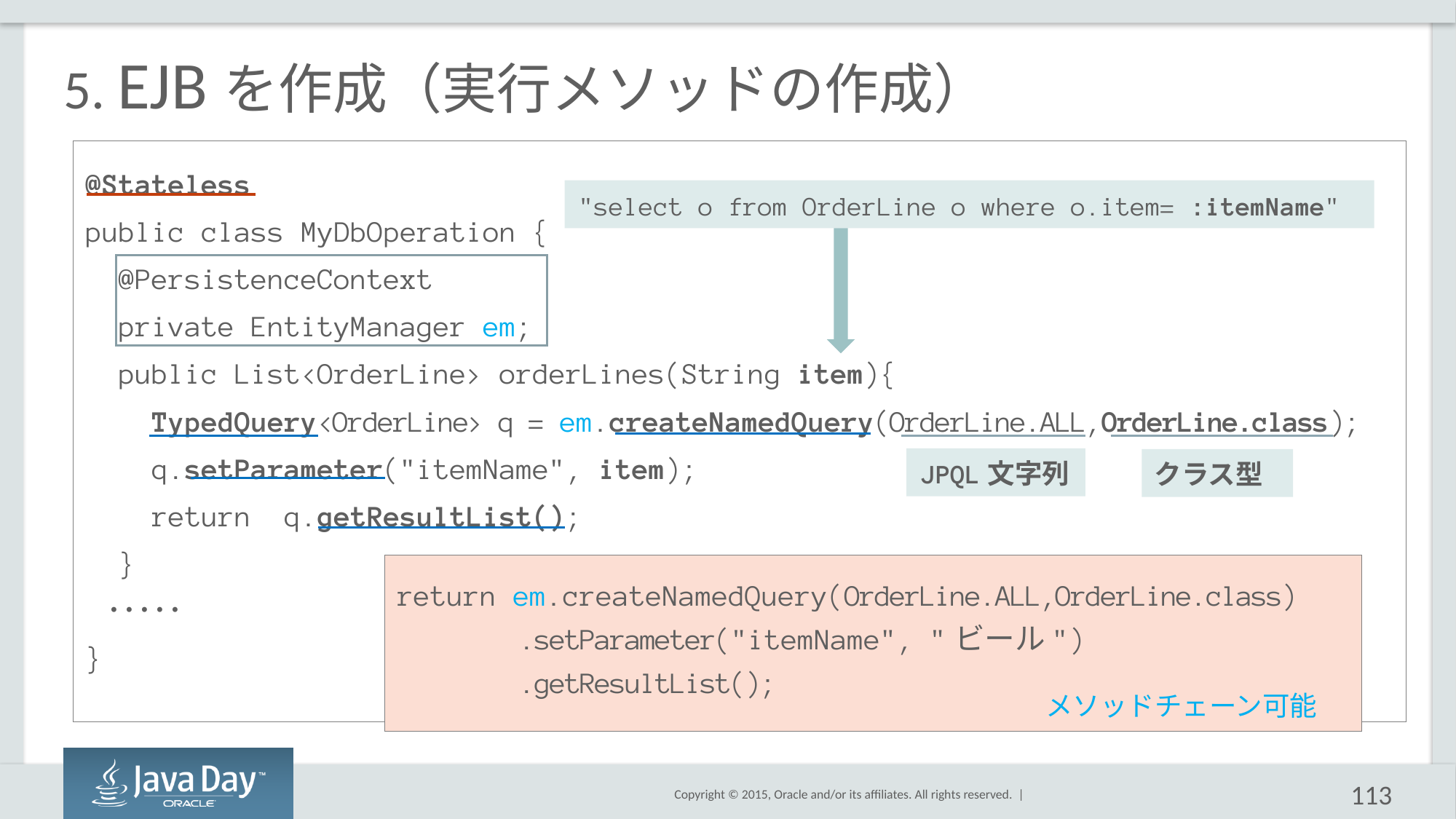

# 5. EJBを作成（実行メソッドの作成）
@Stateless
public class MyDbOperation {
  @PersistenceContext
  private EntityManager em;
  public List<OrderLine> orderLines(String item){
    TypedQuery<OrderLine> q = em.createNamedQuery(OrderLine.ALL,OrderLine.class);
    q.setParameter("itemName", item);
    return  q.getResultList();
  }
  ･････
}
 "select o from OrderLine o where o.item= :itemName"

 JPQL文字列
 クラス型
return em.createNamedQuery(OrderLine.ALL,OrderLine.class)
        .setParameter("itemName", "ビール")
        .getResultList();
メソッドチェーン可能
113